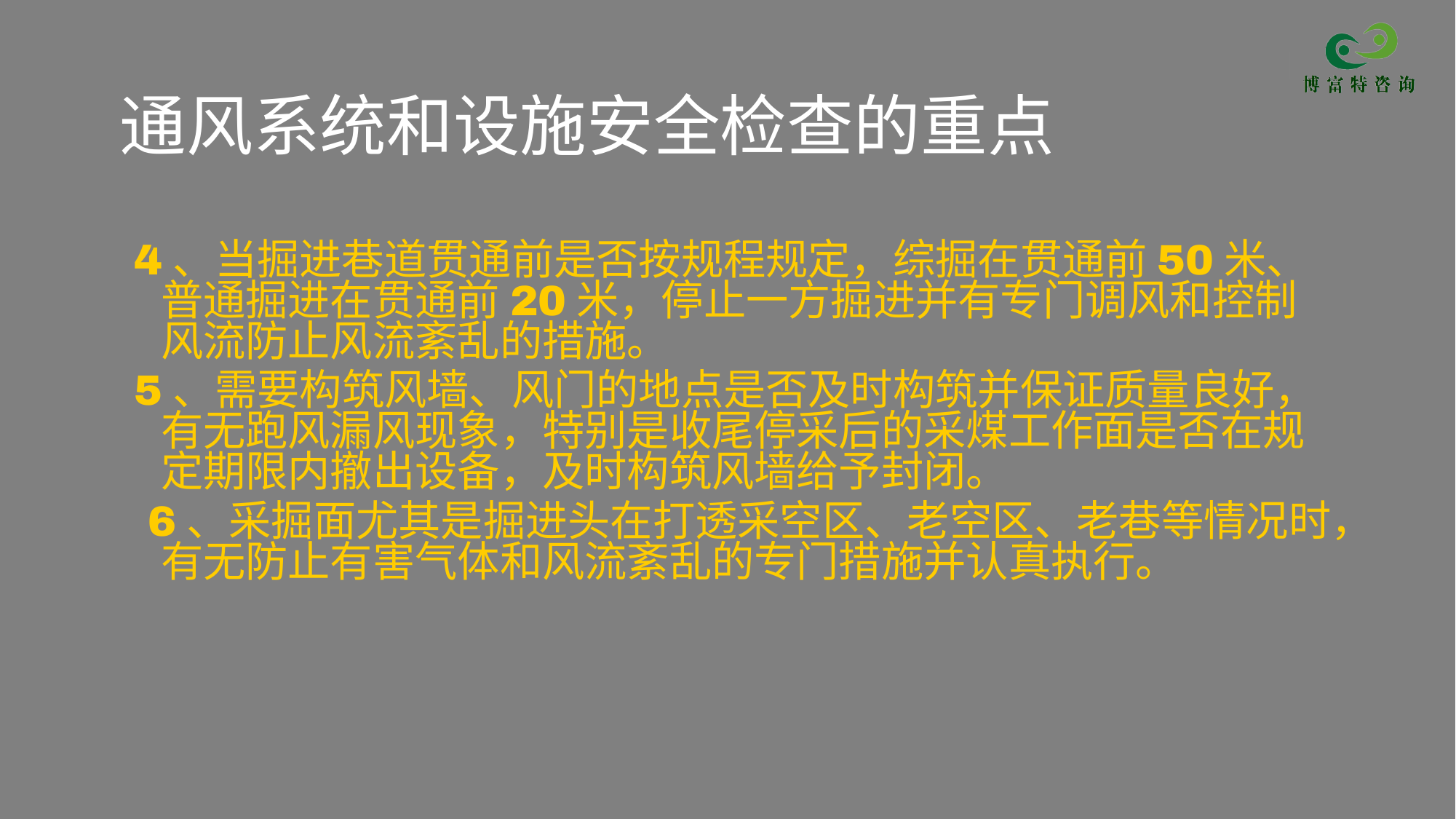

# 通风系统和设施安全检查的重点
 4、当掘进巷道贯通前是否按规程规定，综掘在贯通前50米、普通掘进在贯通前20米，停止一方掘进并有专门调风和控制风流防止风流紊乱的措施。
 5、需要构筑风墙、风门的地点是否及时构筑并保证质量良好，有无跑风漏风现象，特别是收尾停采后的采煤工作面是否在规定期限内撤出设备，及时构筑风墙给予封闭。
  6、采掘面尤其是掘进头在打透采空区、老空区、老巷等情况时，有无防止有害气体和风流紊乱的专门措施并认真执行。